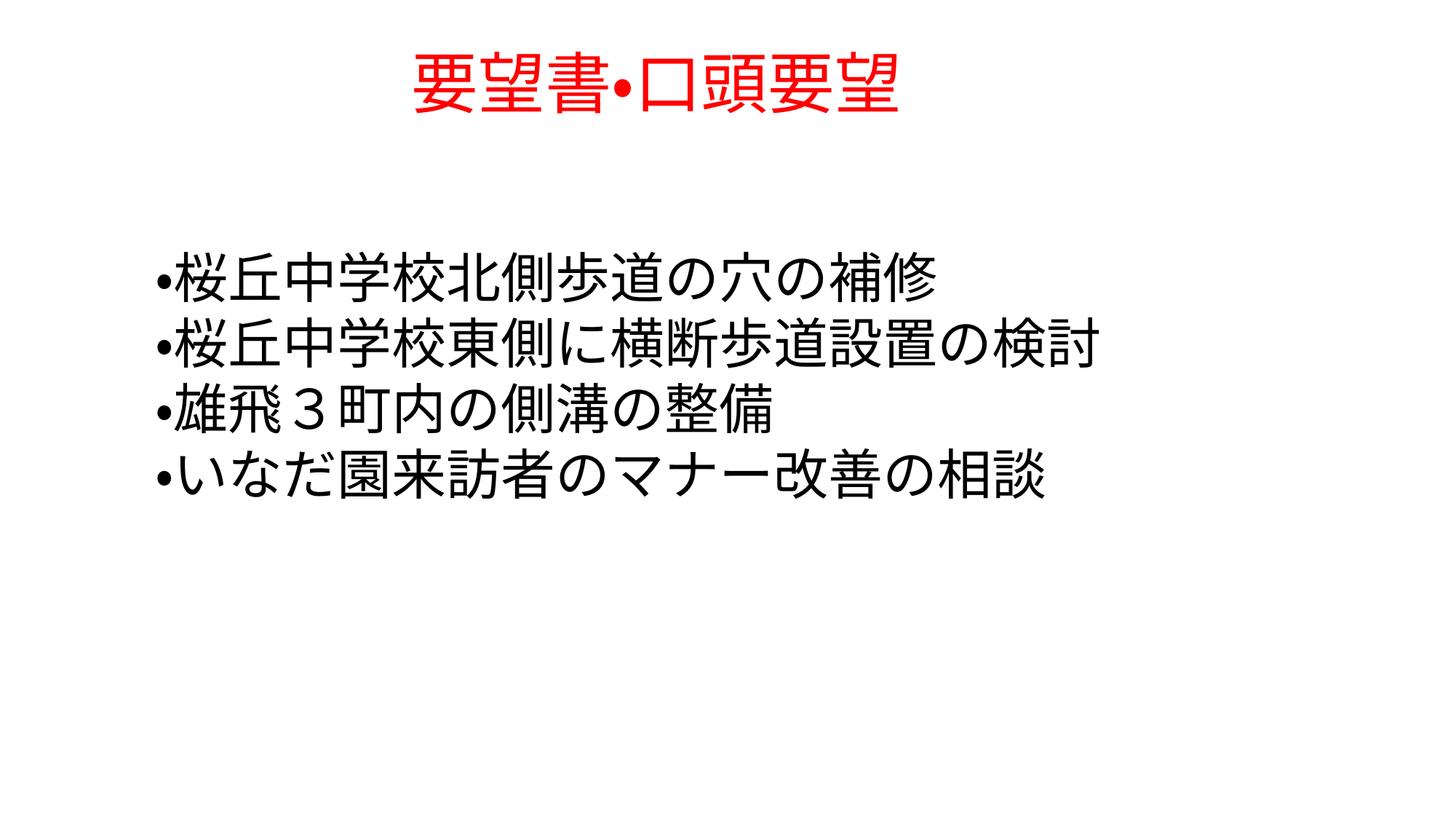

要望書・口頭要望
・桜丘中学校北側歩道の穴の補修
・桜丘中学校東側に横断歩道設置の検討
・雄飛３町内の側溝の整備
・いなだ園来訪者のマナー改善の相談